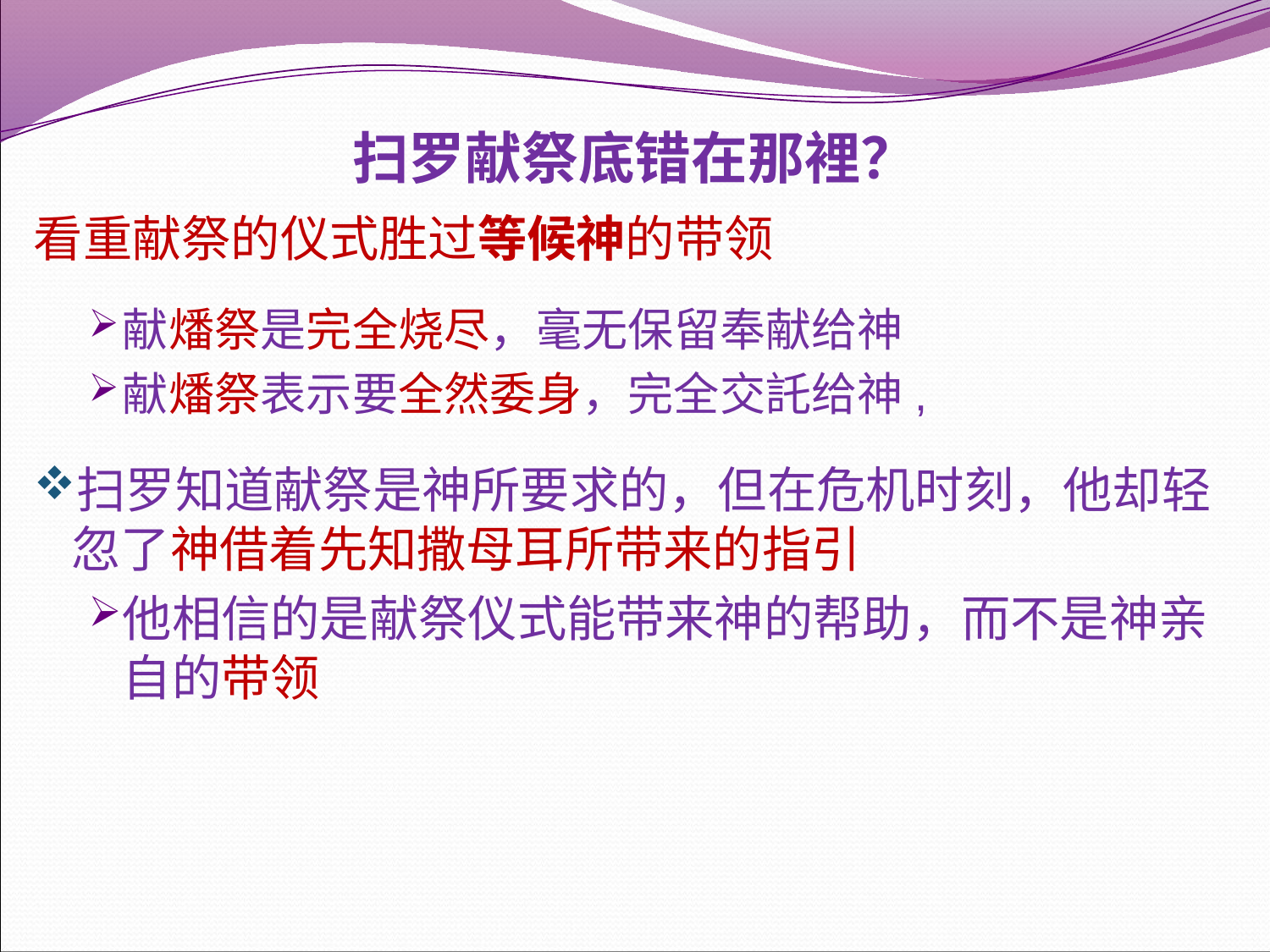

# 扫罗献祭底错在那裡？
看重献祭的仪式胜过等候神的带领

献燔祭是完全烧尽，毫无保留奉献给神
献燔祭表示要全然委身，完全交託给神,

扫罗知道献祭是神所要求的，但在危机时刻，他却轻忽了神借着先知撒母耳所带来的指引
他相信的是献祭仪式能带来神的帮助，而不是神亲自的带领